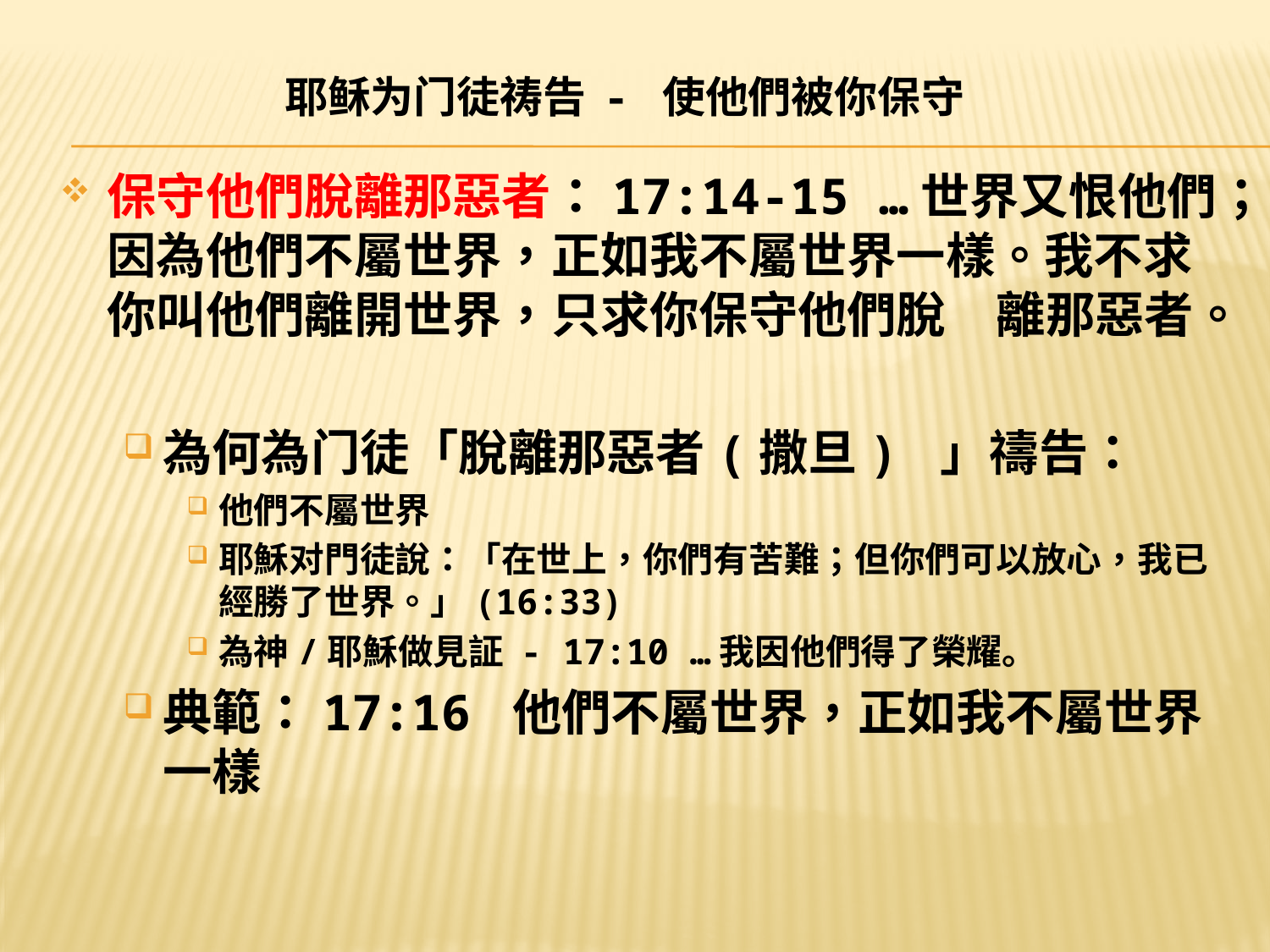

# 耶稣为门徒祷告 - 使他們被你保守
保守他們脫離那惡者：17:14-15 …世界又恨他們；因為他們不屬世界，正如我不屬世界一樣。我不求你叫他們離開世界，只求你保守他們脫	離那惡者。

為何為门徒「脫離那惡者(撒旦) 」禱告：
他們不屬世界
耶穌对門徒說：「在世上，你們有苦難；但你們可以放心，我已經勝了世界。」(16:33)
為神/耶穌做見証 - 17:10 …我因他們得了榮耀。
典範：17:16 他們不屬世界，正如我不屬世界一樣